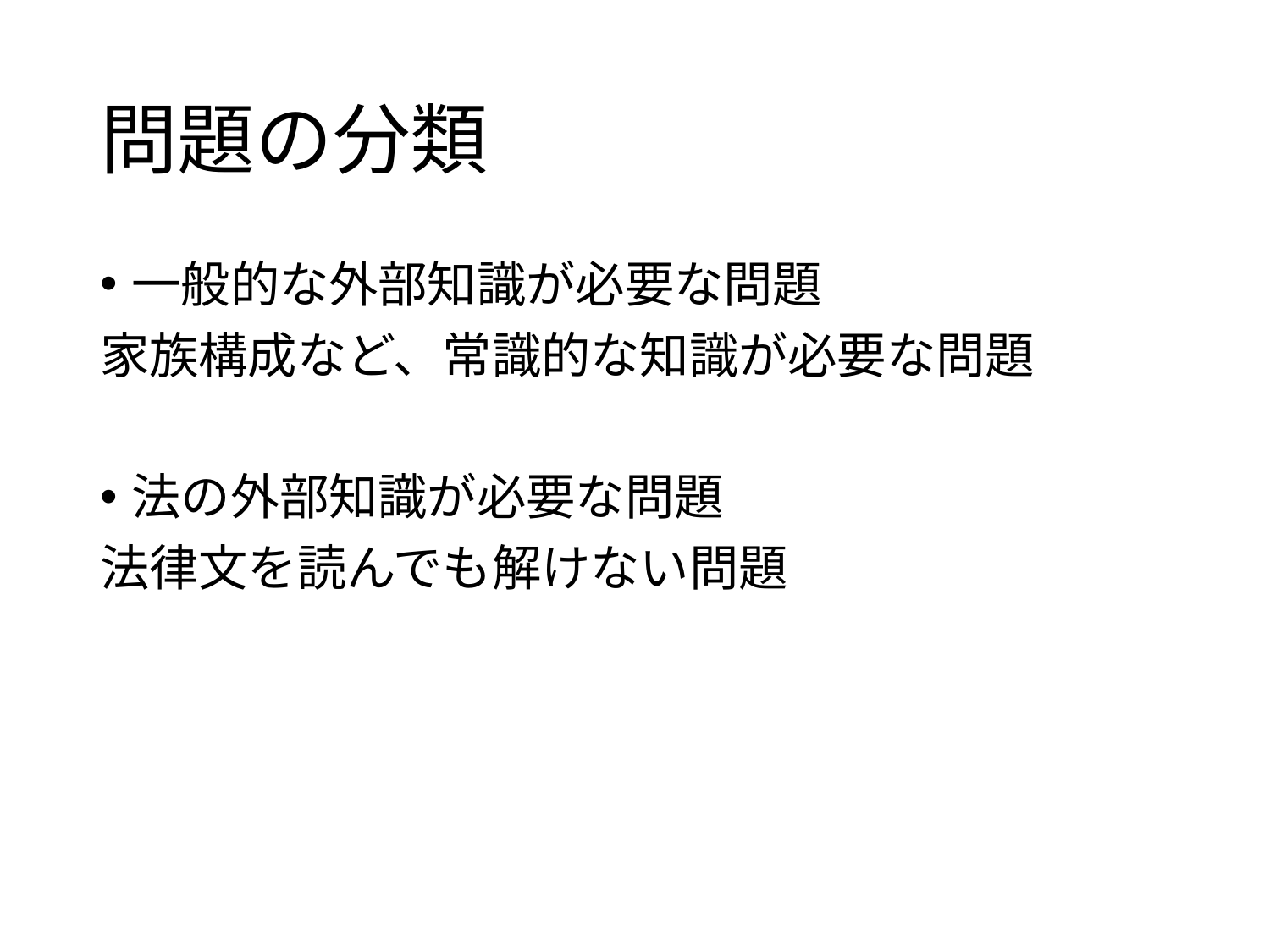

# 問題の分類
一般的な外部知識が必要な問題
家族構成など、常識的な知識が必要な問題

法の外部知識が必要な問題
法律文を読んでも解けない問題